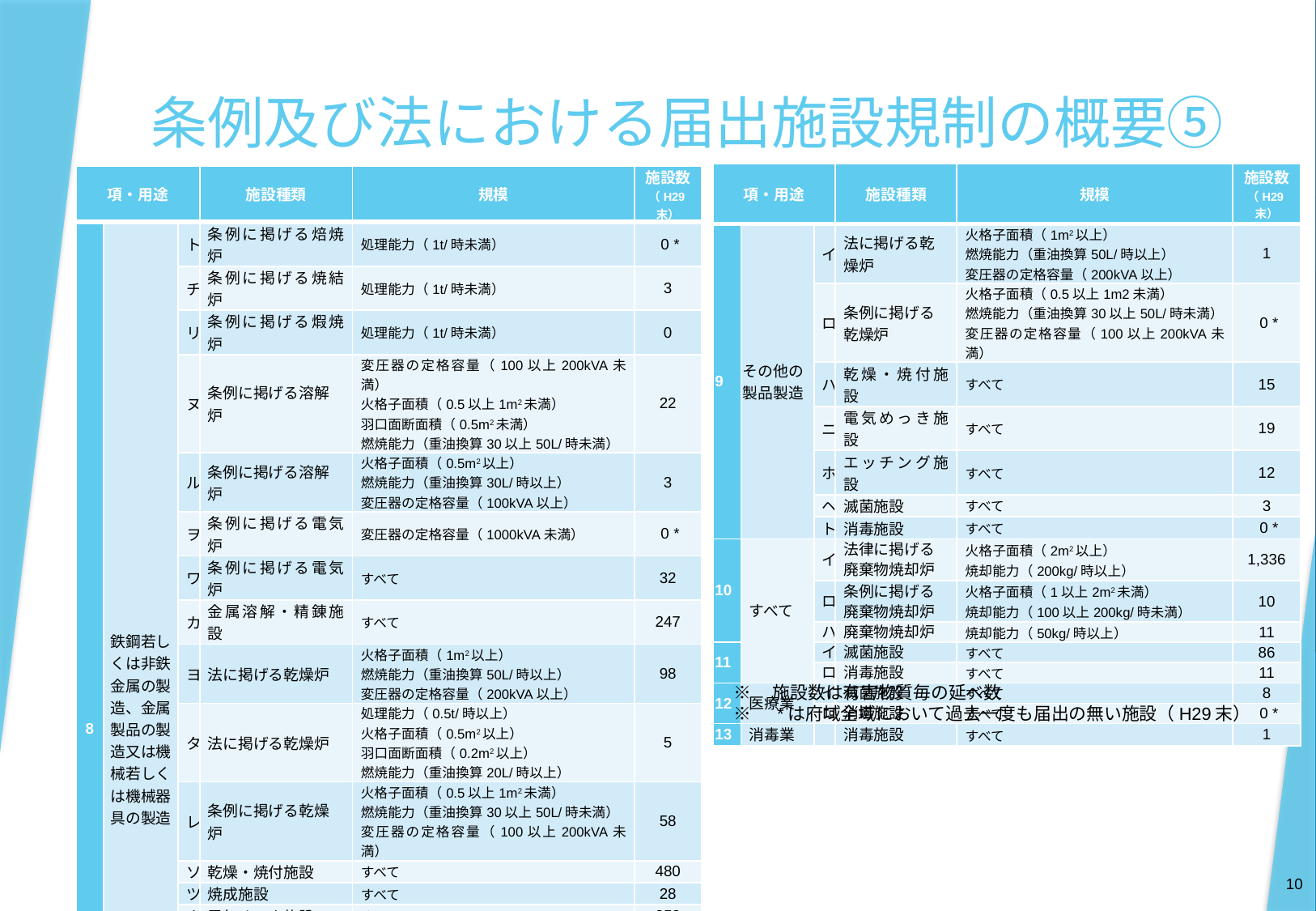

# 条例及び法における届出施設規制の概要⑤
| 項・用途 |  |  | 施設種類 | 規模 | 施設数（H29末） |
| --- | --- | --- | --- | --- | --- |
| 9 | その他の製品製造 | イ | 法に掲げる乾燥炉 | 火格子面積（1m2以上） 燃焼能力（重油換算50L/時以上） 変圧器の定格容量（200kVA以上） | 1 |
|  |  | ロ | 条例に掲げる乾燥炉 | 火格子面積（0.5以上1m2未満） 燃焼能力（重油換算30以上50L/時未満） 変圧器の定格容量（100以上200kVA未満） | 0 \* |
|  |  | ハ | 乾燥・焼付施設 | すべて | 15 |
|  |  | ニ | 電気めっき施設 | すべて | 19 |
|  |  | ホ | エッチング施設 | すべて | 12 |
|  |  | ヘ | 滅菌施設 | すべて | 3 |
|  |  | ト | 消毒施設 | すべて | 0 \* |
| 10 | すべて | イ | 法律に掲げる 廃棄物焼却炉 | 火格子面積（2m2以上） 焼却能力（200kg/時以上） | 1,336 |
|  |  | ロ | 条例に掲げる 廃棄物焼却炉 | 火格子面積（1以上2m2未満） 焼却能力（100以上200kg/時未満） | 10 |
|  |  | ハ | 廃棄物焼却炉 | 焼却能力（50kg/時以上） | 11 |
| 11 |  | イ | 滅菌施設 | すべて | 86 |
|  |  | ロ | 消毒施設 | すべて | 11 |
| 12 | 医療業 | イ | 滅菌施設 | すべて | 8 |
|  |  | ロ | 消毒施設 | すべて | 0 \* |
| 13 | 消毒業 |  | 消毒施設 | すべて | 1 |
| 項・用途 |  |  | 施設種類 | 規模 | 施設数（H29末） |
| --- | --- | --- | --- | --- | --- |
| 8 | 鉄鋼若しくは非鉄金属の製造、金属製品の製造又は機械若しくは機械器具の製造 | ト | 条例に掲げる焙焼炉 | 処理能力（1t/時未満） | 0 \* |
|  |  | チ | 条例に掲げる焼結炉 | 処理能力（1t/時未満） | 3 |
|  |  | リ | 条例に掲げる煆焼炉 | 処理能力（1t/時未満） | 0 |
|  |  | ヌ | 条例に掲げる溶解炉 | 変圧器の定格容量（100以上200kVA未満） 火格子面積（0.5以上1m2未満） 羽口面断面積（0.5m2未満） 燃焼能力（重油換算30以上50L/時未満） | 22 |
|  |  | ル | 条例に掲げる溶解炉 | 火格子面積（0.5m2以上） 燃焼能力（重油換算30L/時以上） 変圧器の定格容量（100kVA以上） | 3 |
|  |  | ヲ | 条例に掲げる電気炉 | 変圧器の定格容量（1000kVA未満） | 0 \* |
|  |  | ワ | 条例に掲げる電気炉 | すべて | 32 |
|  |  | カ | 金属溶解・精錬施設 | すべて | 247 |
|  |  | ヨ | 法に掲げる乾燥炉 | 火格子面積（1m2以上） 燃焼能力（重油換算50L/時以上） 変圧器の定格容量（200kVA以上） | 98 |
|  |  | タ | 法に掲げる乾燥炉 | 処理能力（0.5t/時以上） 火格子面積（0.5m2以上） 羽口面断面積（0.2m2以上） 燃焼能力（重油換算20L/時以上） | 5 |
|  |  | レ | 条例に掲げる乾燥炉 | 火格子面積（0.5以上1m2未満） 燃焼能力（重油換算30以上50L/時未満） 変圧器の定格容量（100以上200kVA未満） | 58 |
|  |  | ソ | 乾燥・焼付施設 | すべて | 480 |
|  |  | ツ | 焼成施設 | すべて | 28 |
|  |  | ネ | 電気めっき施設 | すべて | 853 |
|  |  | ナ | 溶融めっき施設 | すべて | 37 |
|  |  | ラ | ソルトバス | すべて | 39 |
|  |  | ム | 樹脂加工施設 | すべて | 16 |
|  |  | ウ | 化成皮膜施設 | すべて | 278 |
|  |  | ヰ | 酸洗施設 | すべて | 331 |
|  |  | ノ | エッチング施設 | すべて | 104 |
|  |  | オ | 電解研摩施設 | すべて | 21 |
|  |  | ク | 鋳型造形施設 | すべて | 120 |
|  |  | ヤ | 混合施設 | すべて | 11 |
|  |  | マ | 配合施設 | すべて | 8 |
|  |  | ケ | 混練施設 | すべて | 10 |
|  |  | フ | 反応施設 | すべて | 16 |
|  |  | コ | 滅菌施設 | すべて | 2 |
|  |  | エ | 消毒施設 | すべて | 0 \* |

※　施設数は有害物質毎の延べ数
※　*は府域全域において過去一度も届出の無い施設（H29末）
10